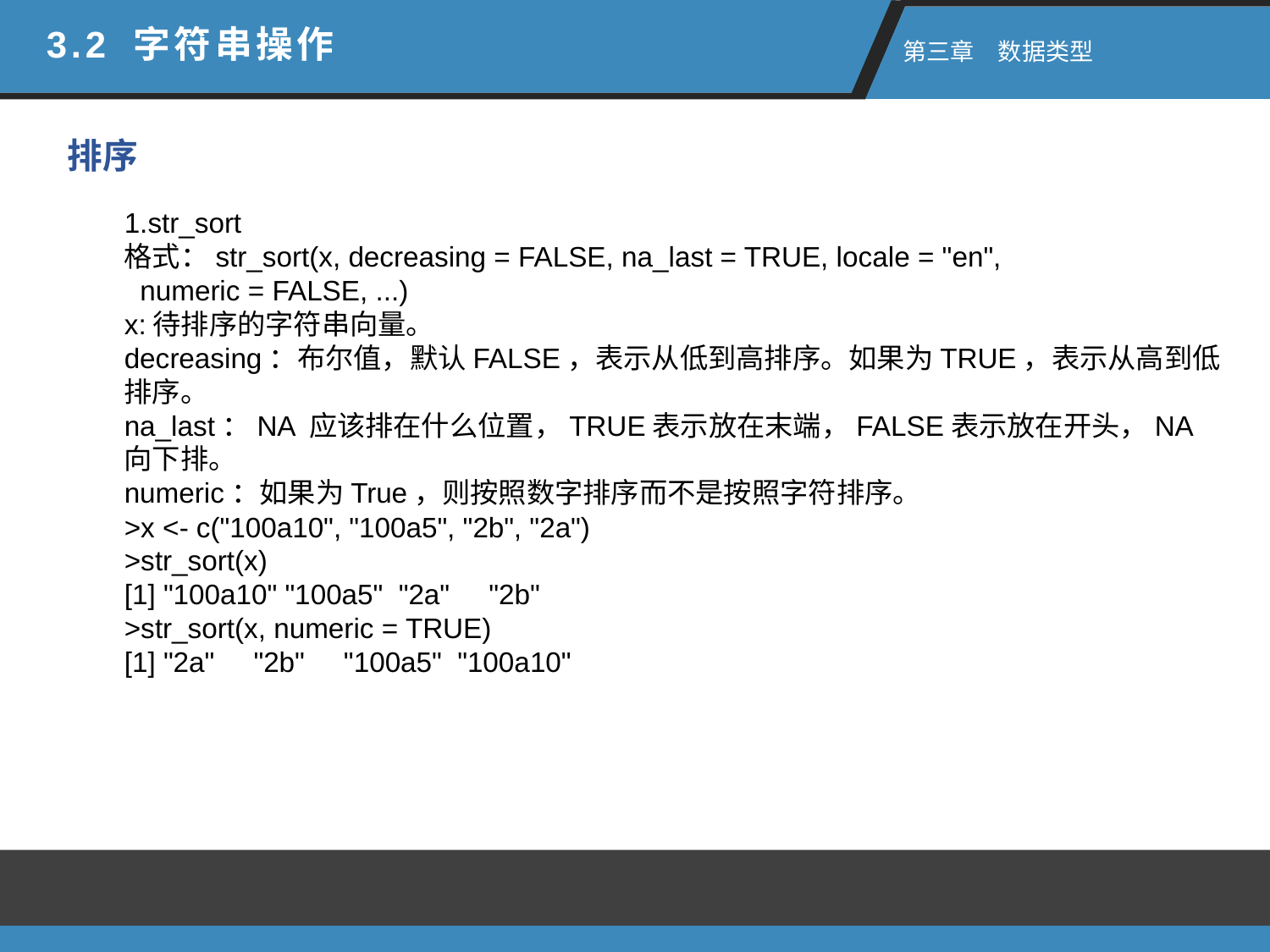

3.2 字符串操作
  第三章　数据类型
排序
1.str_sort
格式：str_sort(x, decreasing = FALSE, na_last = TRUE, locale = "en",
  numeric = FALSE, ...)
x:待排序的字符串向量。
decreasing：布尔值，默认FALSE，表示从低到高排序。如果为TRUE，表示从高到低排序。
na_last：NA 应该排在什么位置，TRUE表示放在末端，FALSE表示放在开头，NA向下排。
numeric：如果为True，则按照数字排序而不是按照字符排序。
>x <- c("100a10", "100a5", "2b", "2a")
>str_sort(x)
[1] "100a10" "100a5"  "2a"     "2b"
>str_sort(x, numeric = TRUE)
[1] "2a"     "2b"     "100a5"  "100a10"